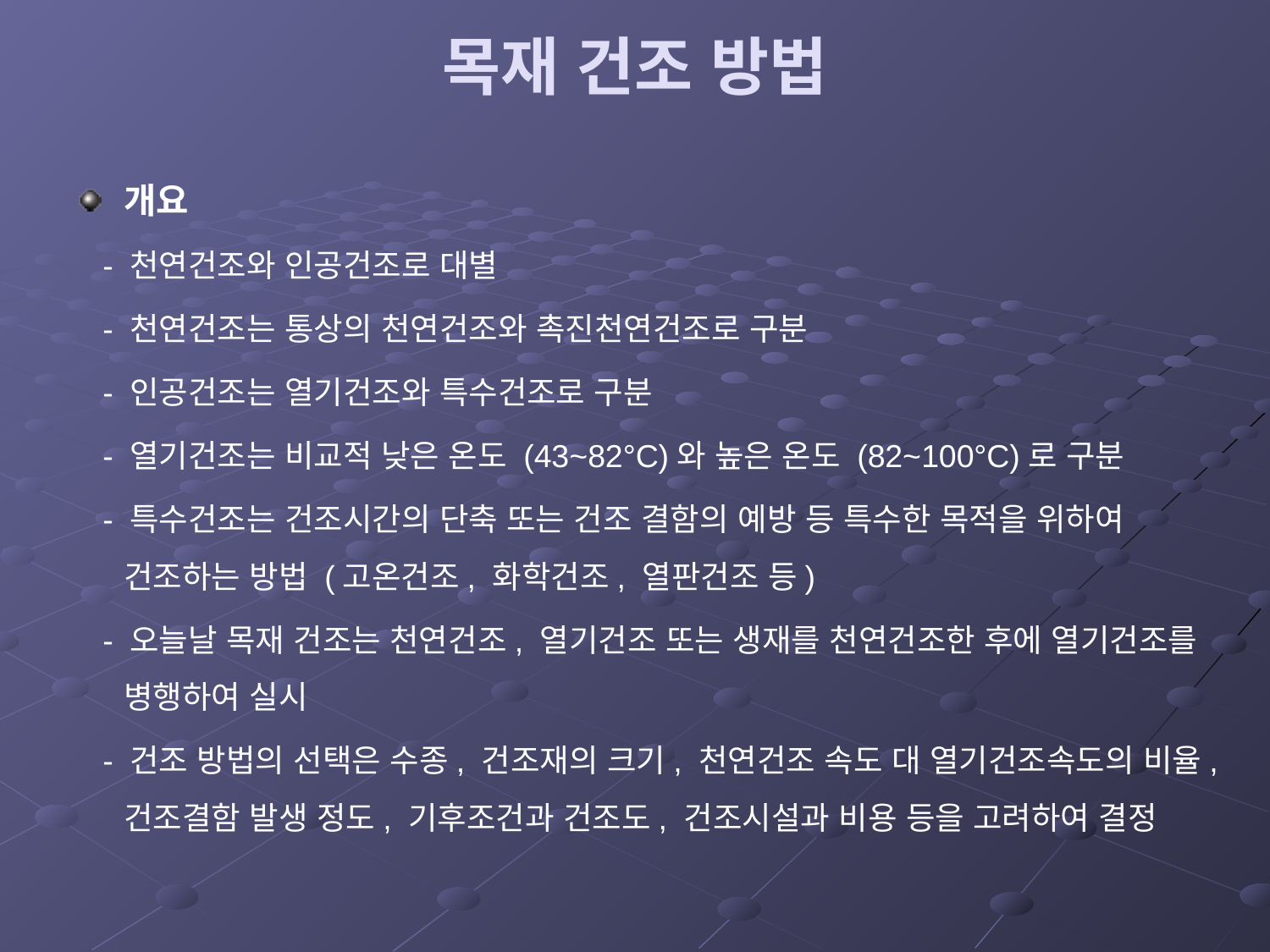

# 목재 건조 방법
개요
   - 천연건조와 인공건조로 대별
   - 천연건조는 통상의 천연건조와 촉진천연건조로 구분
   - 인공건조는 열기건조와 특수건조로 구분
   - 열기건조는 비교적 낮은 온도 (43~82°C)와 높은 온도 (82~100°C)로 구분
   - 특수건조는 건조시간의 단축 또는 건조 결함의 예방 등 특수한 목적을 위하여 건조하는 방법 (고온건조, 화학건조, 열판건조 등)
   - 오늘날 목재 건조는 천연건조, 열기건조 또는 생재를 천연건조한 후에 열기건조를 병행하여 실시
   - 건조 방법의 선택은 수종, 건조재의 크기, 천연건조 속도 대 열기건조속도의 비율, 건조결함 발생 정도, 기후조건과 건조도, 건조시설과 비용 등을 고려하여 결정